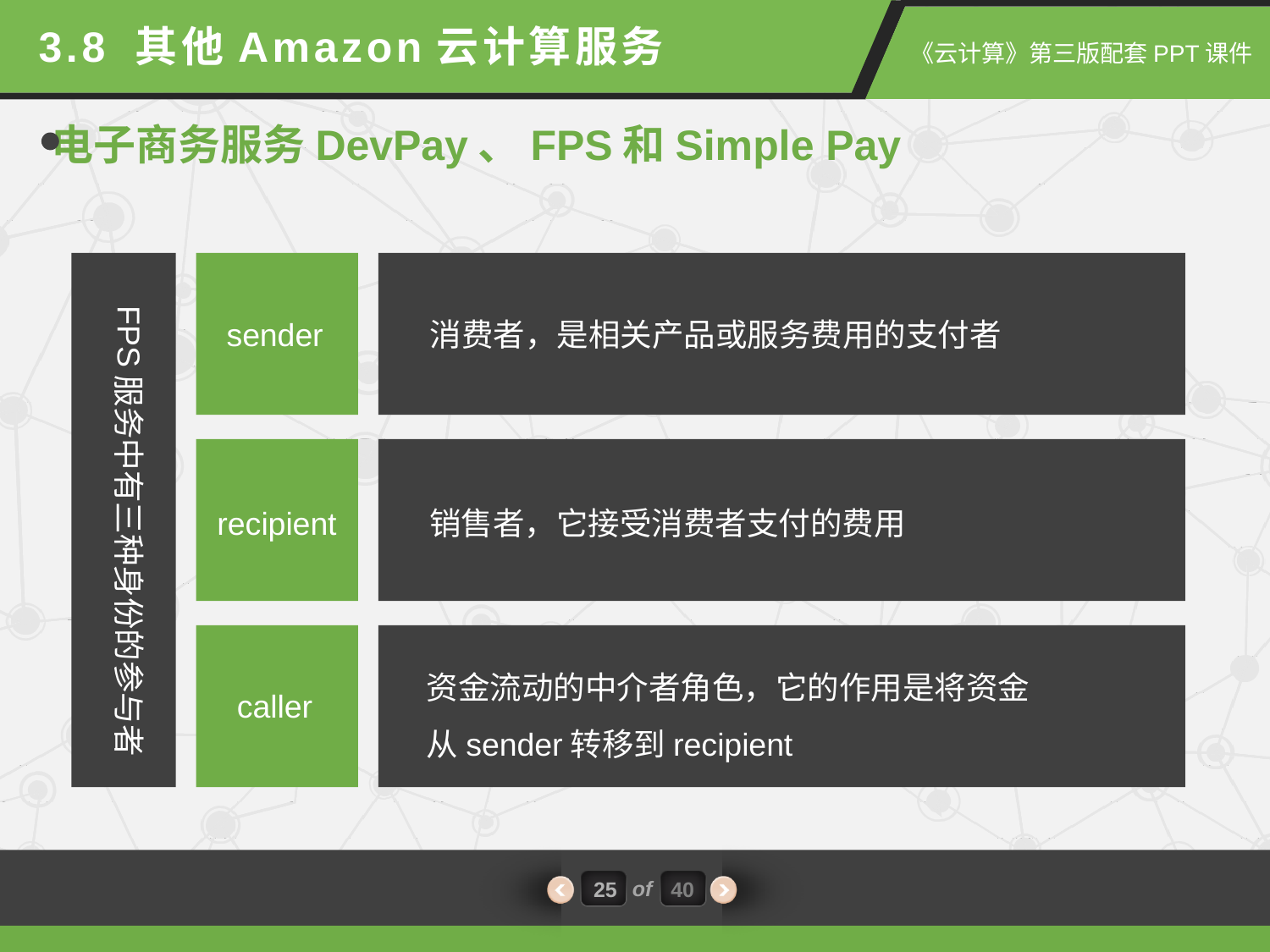

3.8 其他Amazon云计算服务
电子商务服务DevPay、FPS和Simple Pay

FPS服务中有三种身份的参与者
sender
消费者，是相关产品或服务费用的支付者

recipient
销售者，它接受消费者支付的费用

资金流动的中介者角色，它的作用是将资金从sender转移到recipient
caller
25